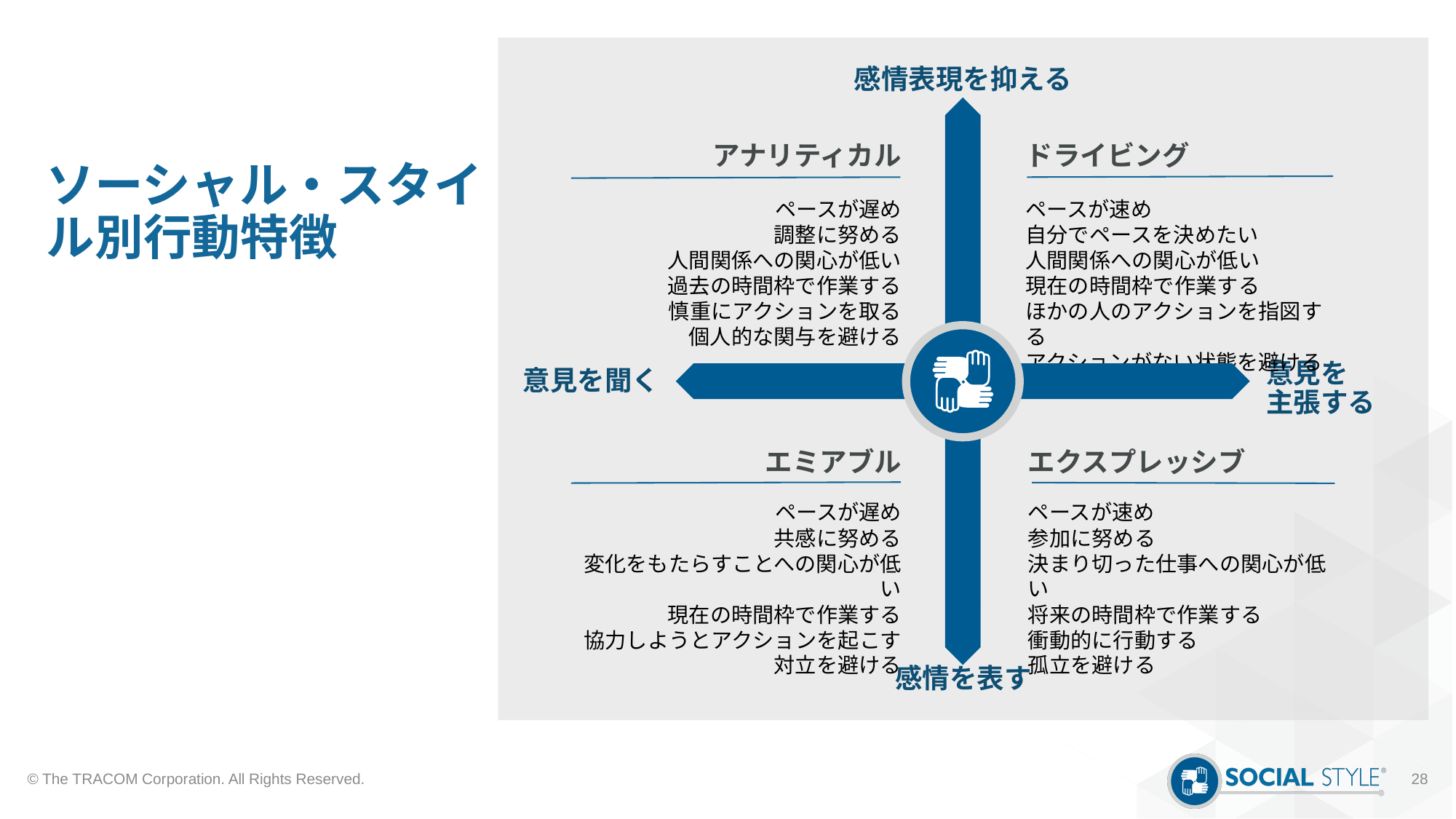

感情表現を抑える

アナリティカル
ペースが遅め
 調整に努める
 人間関係への関心が低い
 過去の時間枠で作業する
 慎重にアクションを取る
 個人的な関与を避ける

ドライビング
ペースが速め
自分でペースを決めたい
人間関係への関心が低い
現在の時間枠で作業する
ほかの人のアクションを指図する
アクションがない状態を避ける
# ソーシャル・スタイル別行動特徴
意見を
主張する
意見を聞く
エミアブル

ペースが遅め
 共感に努める
 変化をもたらすことへの関心が低い
 現在の時間枠で作業する
 協力しようとアクションを起こす
 対立を避ける

エクスプレッシブ

ペースが速め
参加に努める
決まり切った仕事への関心が低い
将来の時間枠で作業する
衝動的に行動する
孤立を避ける
感情を表す
© The TRACOM Corporation. All Rights Reserved.
28